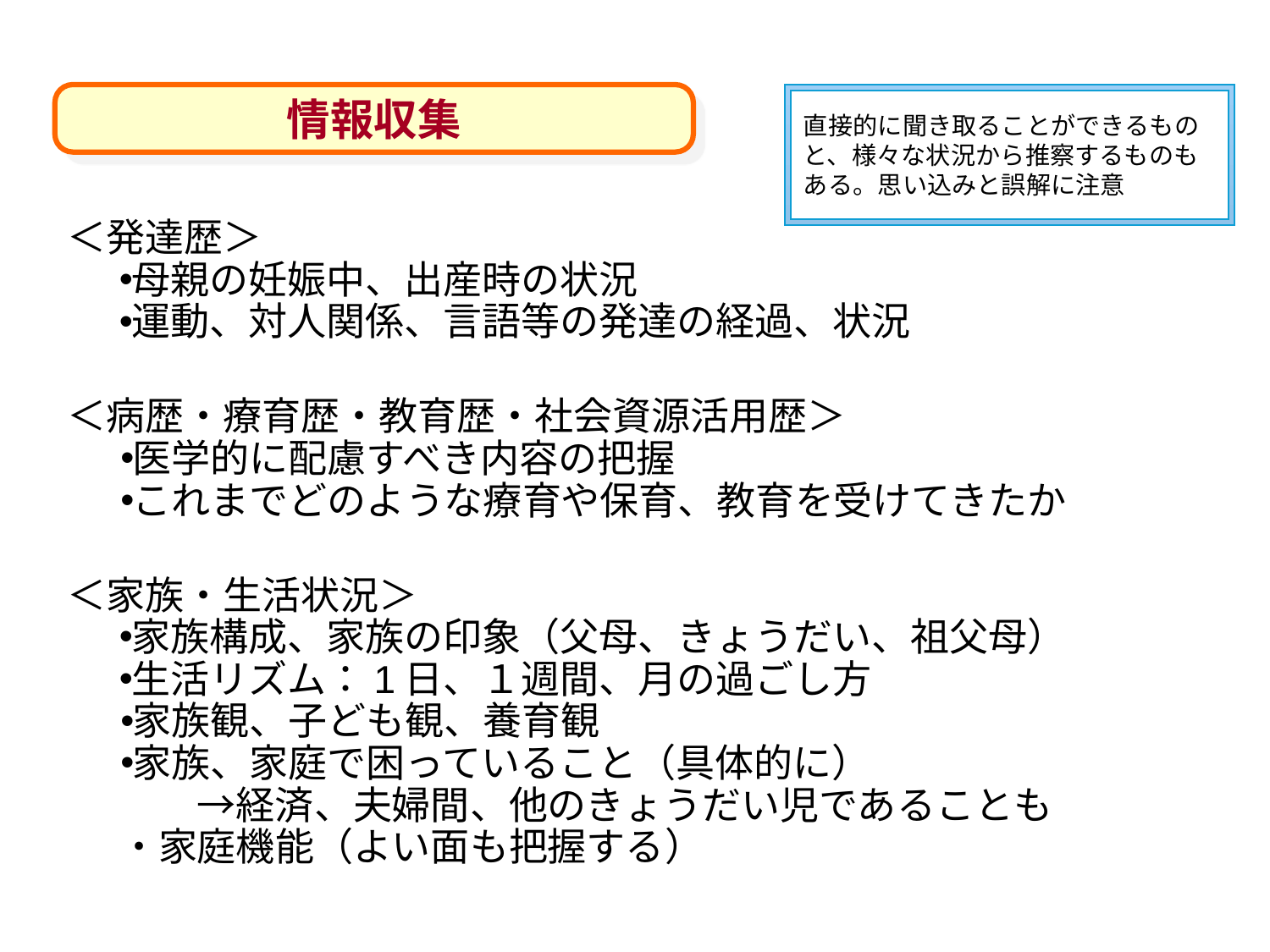

情報収集
直接的に聞き取ることができるものと、様々な状況から推察するものもある。思い込みと誤解に注意
＜発達歴＞
母親の妊娠中、出産時の状況
運動、対人関係、言語等の発達の経過、状況

＜病歴・療育歴・教育歴・社会資源活用歴＞
医学的に配慮すべき内容の把握
これまでどのような療育や保育、教育を受けてきたか

＜家族・生活状況＞
家族構成、家族の印象（父母、きょうだい、祖父母）
生活リズム：1日、１週間、月の過ごし方
家族観、子ども観、養育観
家族、家庭で困っていること（具体的に）
　　→経済、夫婦間、他のきょうだい児であることも
・家庭機能（よい面も把握する）